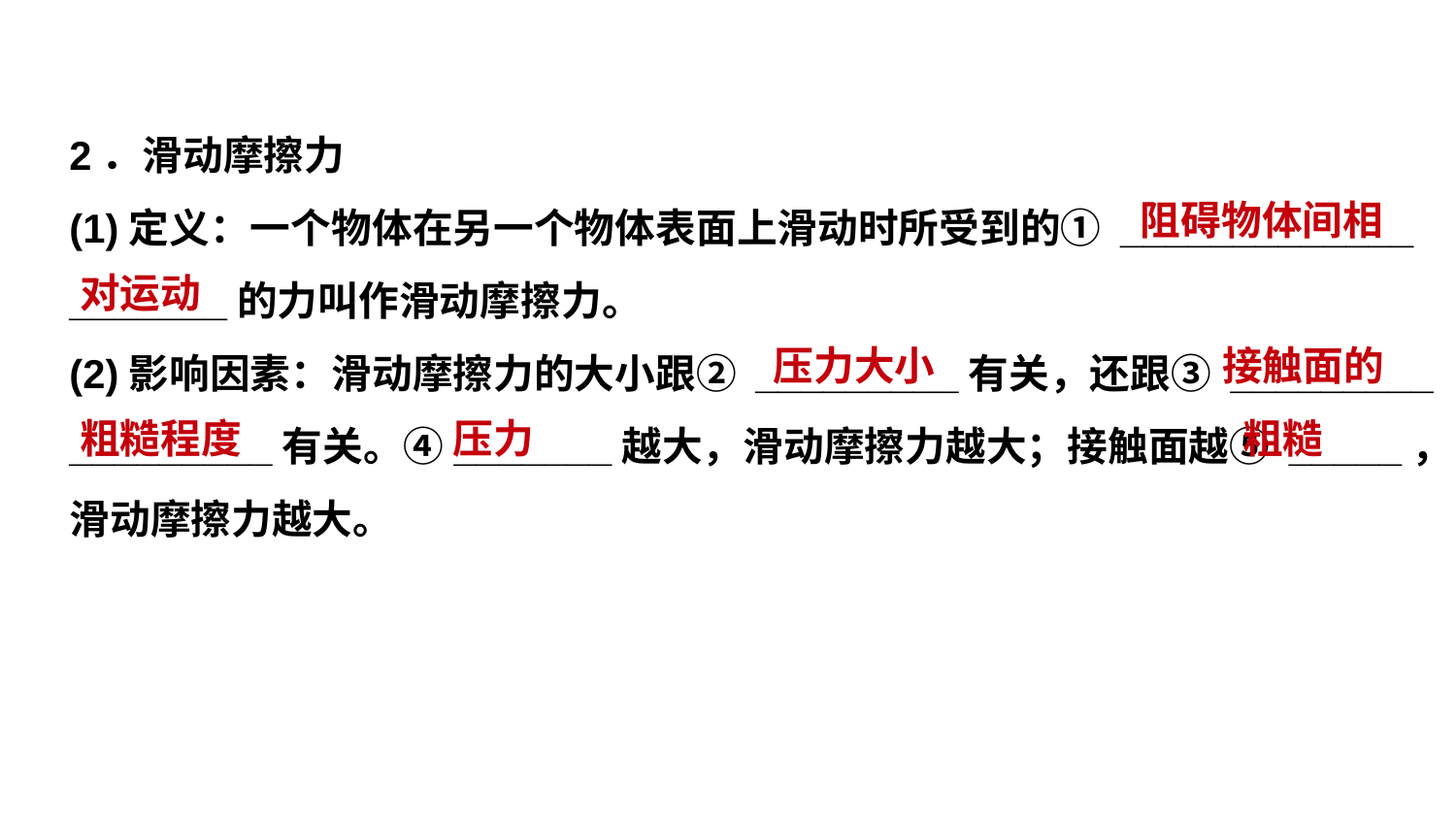

2．滑动摩擦力
(1)定义：一个物体在另一个物体表面上滑动时所受到的① _____________
_______的力叫作滑动摩擦力。
(2)影响因素：滑动摩擦力的大小跟② _________有关，还跟③ _________
_________有关。④_______越大，滑动摩擦力越大；接触面越⑤ _____，
滑动摩擦力越大。
阻碍物体间相
对运动
压力大小
接触面的
粗糙程度
 压力
粗糙